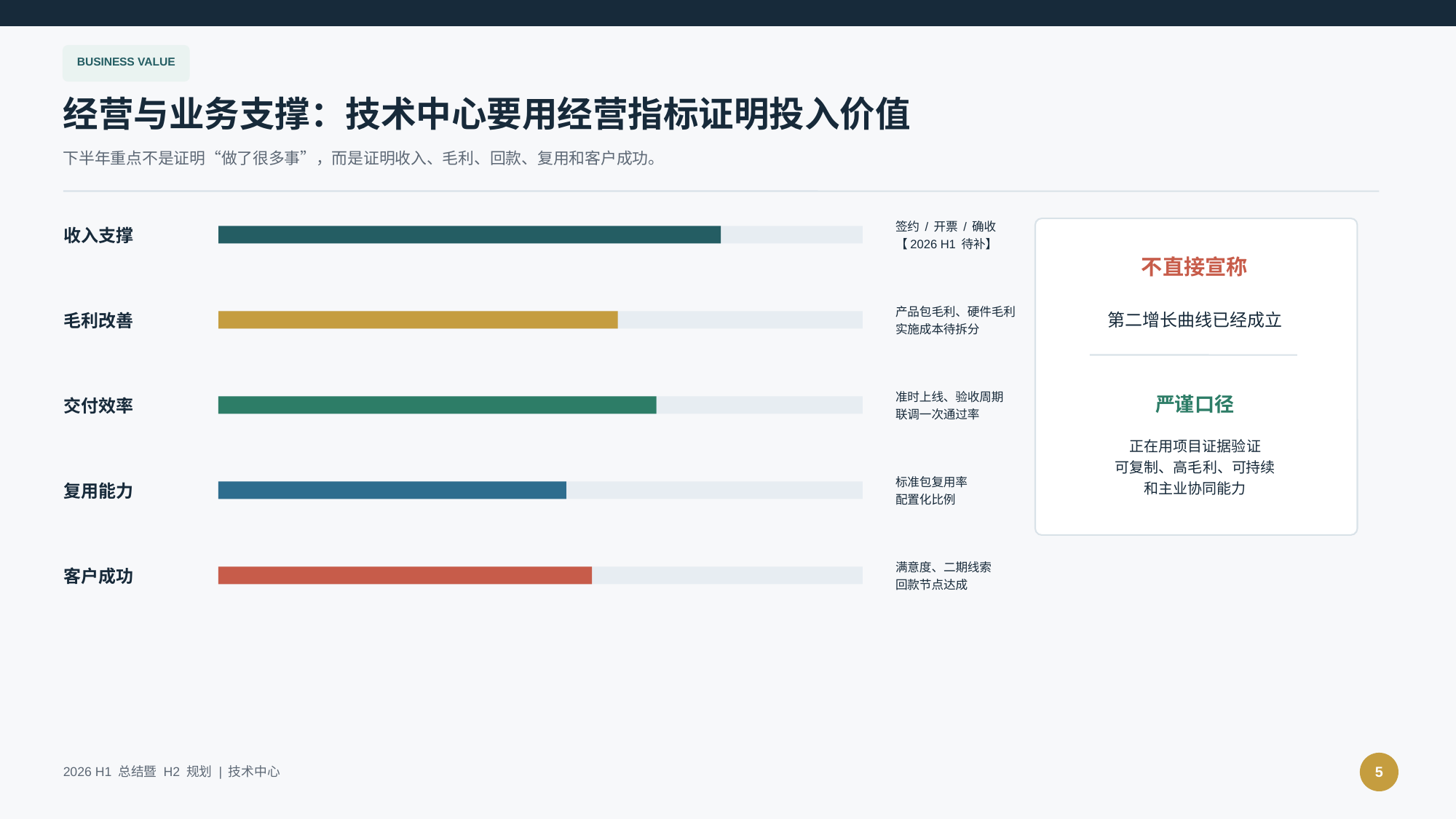

BUSINESS VALUE
经营与业务支撑：技术中心要用经营指标证明投入价值
下半年重点不是证明“做了很多事”，而是证明收入、毛利、回款、复用和客户成功。

签约 / 开票 / 确收
【2026 H1 待补】

收入支撑

不直接宣称
产品包毛利、硬件毛利
实施成本待拆分
第二增长曲线已经成立
毛利改善

准时上线、验收周期
联调一次通过率
严谨口径
交付效率

正在用项目证据验证
可复制、高毛利、可持续
和主业协同能力
标准包复用率
配置化比例
复用能力

满意度、二期线索
回款节点达成
客户成功

5
2026 H1 总结暨 H2 规划 | 技术中心